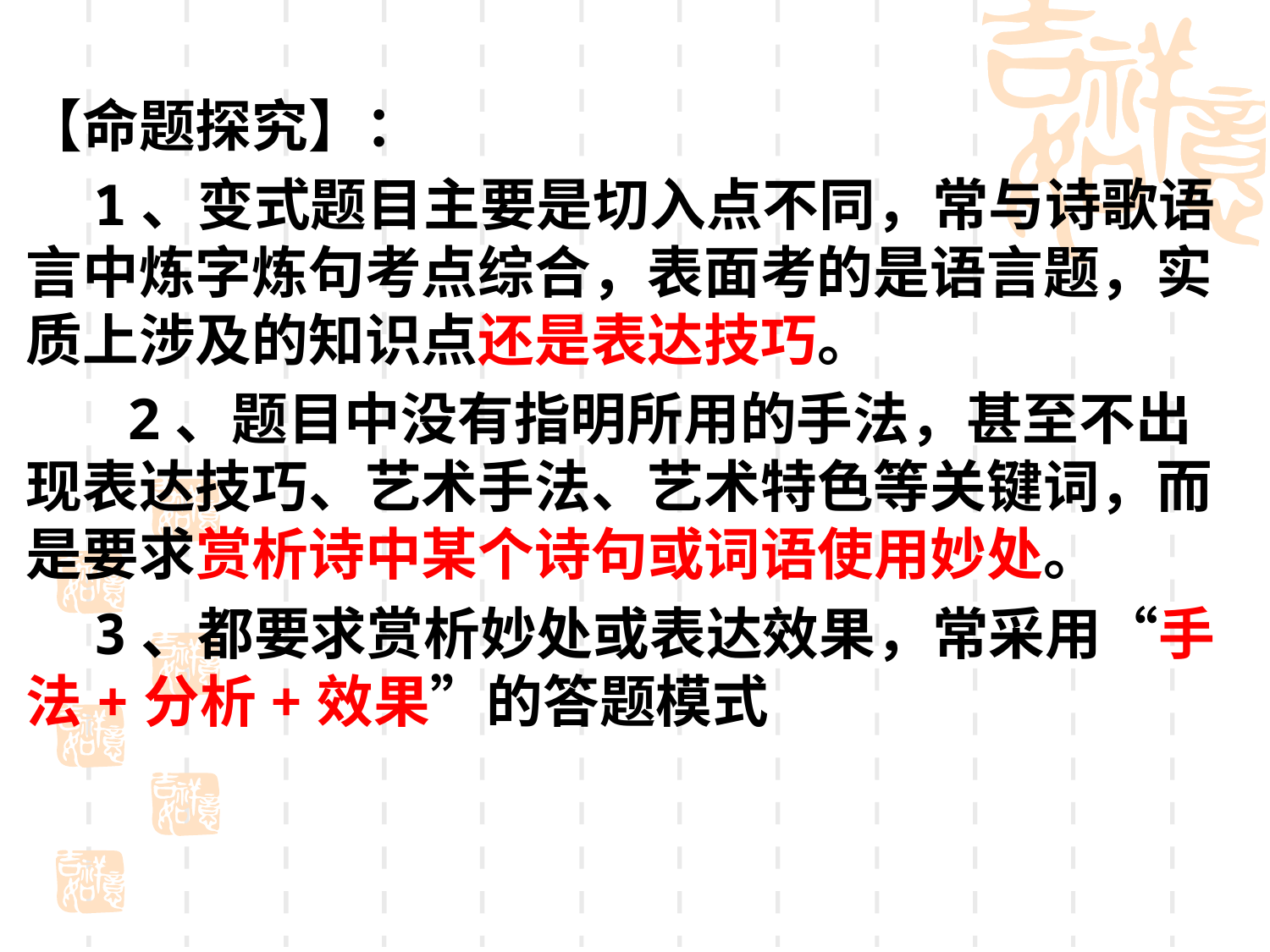

【命题探究】：
  1、变式题目主要是切入点不同，常与诗歌语言中炼字炼句考点综合，表面考的是语言题，实质上涉及的知识点还是表达技巧。
   2、题目中没有指明所用的手法，甚至不出现表达技巧、艺术手法、艺术特色等关键词，而是要求赏析诗中某个诗句或词语使用妙处。
  3、都要求赏析妙处或表达效果，常采用“手法+分析+效果”的答题模式